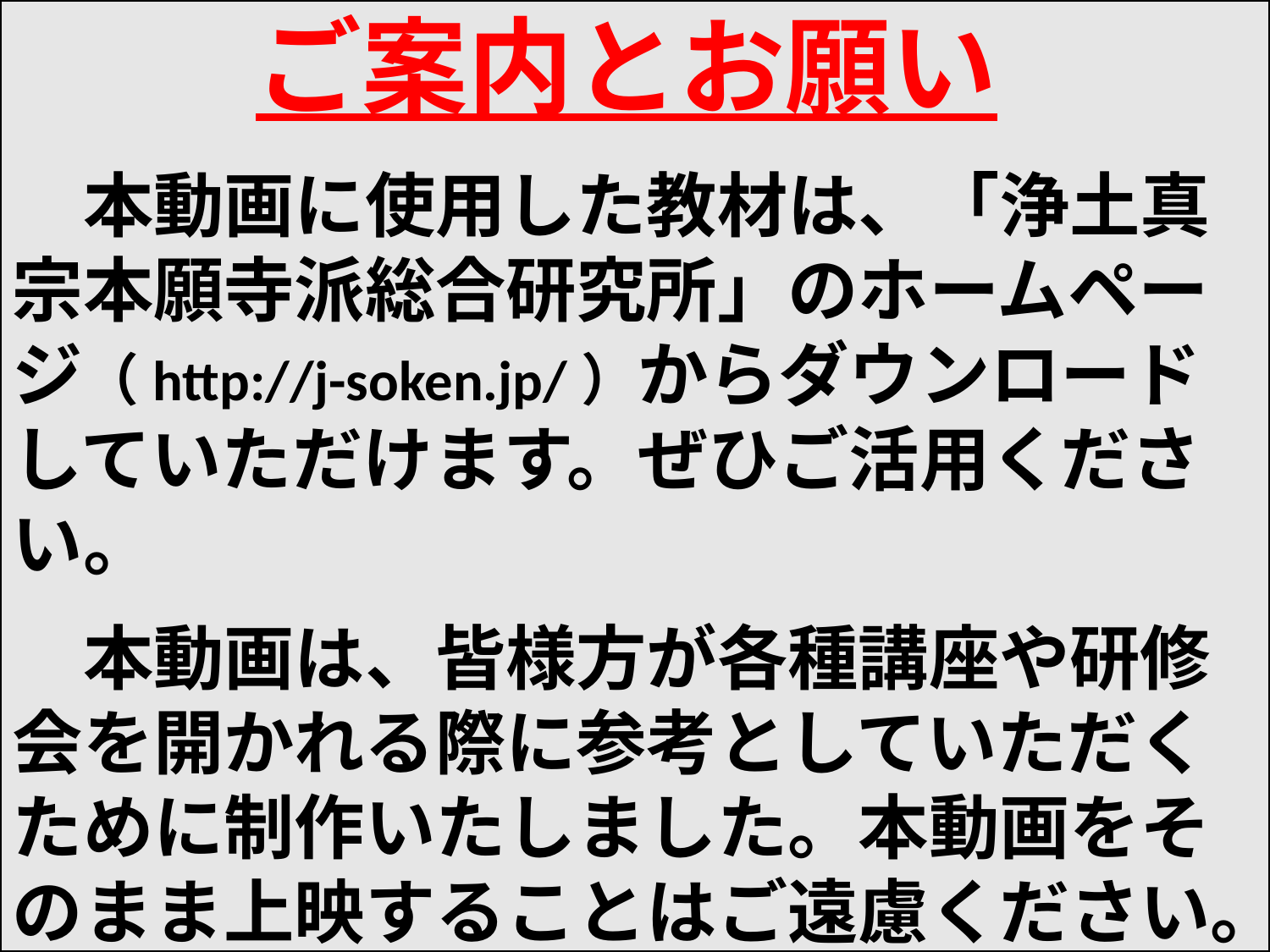

ご案内とお願い

　本動画に使用した教材は、「浄土真宗本願寺派総合研究所」のホームページ（http://j-soken.jp/）からダウンロードしていただけます。ぜひご活用ください。

　本動画は、皆様方が各種講座や研修会を開かれる際に参考としていただくために制作いたしました。本動画をそのまま上映することはご遠慮ください。